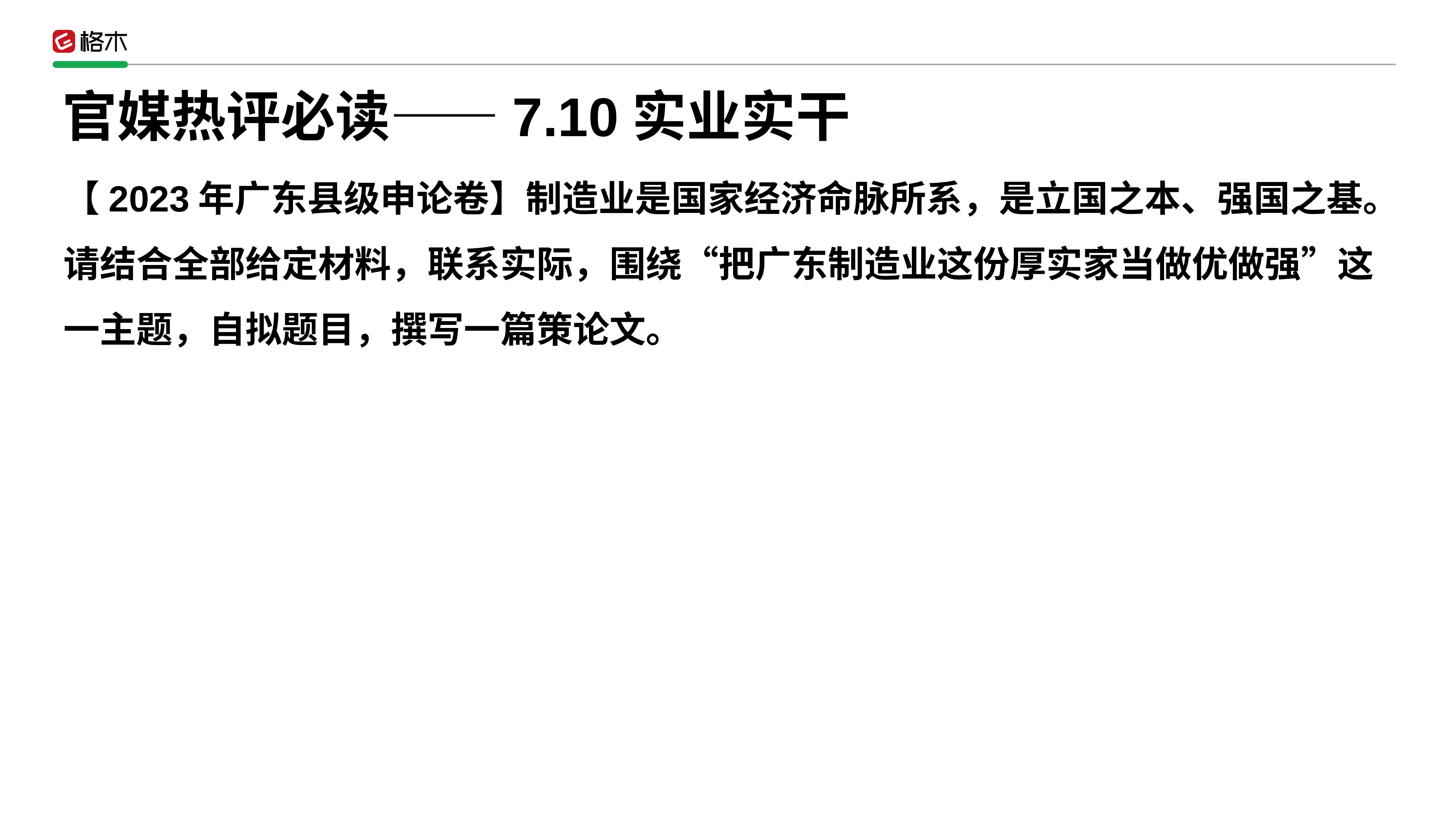

官媒热评必读——7.10实业实干
【2023年广东县级申论卷】制造业是国家经济命脉所系，是立国之本、强国之基。请结合全部给定材料，联系实际，围绕“把广东制造业这份厚实家当做优做强”这一主题，自拟题目，撰写一篇策论文。